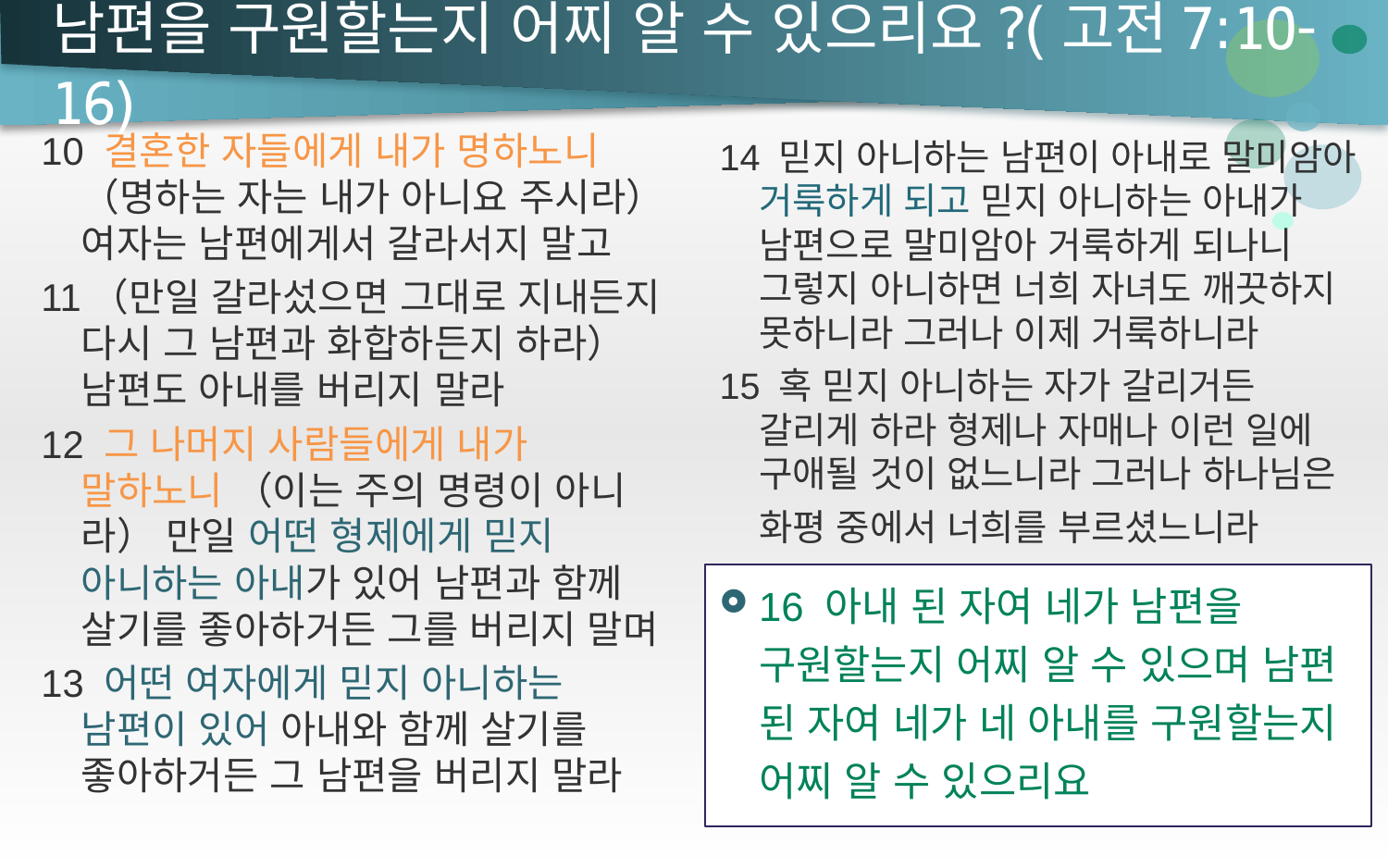

# 남편을 구원할는지 어찌 알 수 있으리요?(고전7:10-16)
10 결혼한 자들에게 내가 명하노니 （명하는 자는 내가 아니요 주시라） 여자는 남편에게서 갈라서지 말고
11（만일 갈라섰으면 그대로 지내든지 다시 그 남편과 화합하든지 하라） 남편도 아내를 버리지 말라
12 그 나머지 사람들에게 내가 말하노니 （이는 주의 명령이 아니라） 만일 어떤 형제에게 믿지 아니하는 아내가 있어 남편과 함께 살기를 좋아하거든 그를 버리지 말며
13 어떤 여자에게 믿지 아니하는 남편이 있어 아내와 함께 살기를 좋아하거든 그 남편을 버리지 말라

14 믿지 아니하는 남편이 아내로 말미암아 거룩하게 되고 믿지 아니하는 아내가 남편으로 말미암아 거룩하게 되나니 그렇지 아니하면 너희 자녀도 깨끗하지 못하니라 그러나 이제 거룩하니라
15 혹 믿지 아니하는 자가 갈리거든 갈리게 하라 형제나 자매나 이런 일에 구애될 것이 없느니라 그러나 하나님은 화평 중에서 너희를 부르셨느니라

16 아내 된 자여 네가 남편을 구원할는지 어찌 알 수 있으며 남편 된 자여 네가 네 아내를 구원할는지 어찌 알 수 있으리요